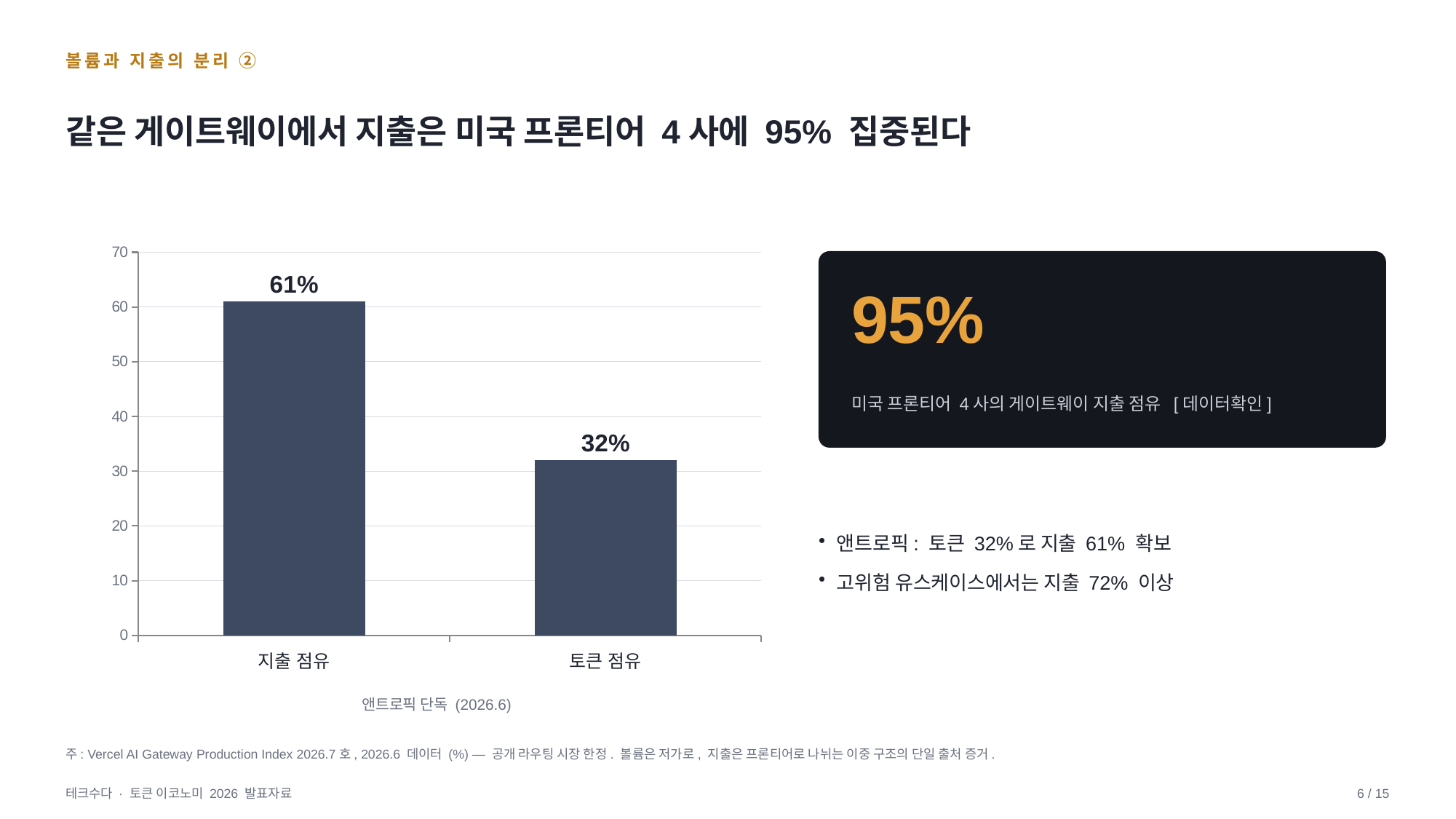

볼륨과 지출의 분리 ②
같은 게이트웨이에서 지출은 미국 프론티어 4사에 95% 집중된다

### Chart

| Category | 앤트로픽 점유율 |
|---|---|
| 지출 점유 | 61.0 |
| 토큰 점유 | 32.0 |
95%
미국 프론티어 4사의 게이트웨이 지출 점유  [데이터확인]
앤트로픽: 토큰 32%로 지출 61% 확보
고위험 유스케이스에서는 지출 72% 이상
앤트로픽 단독 (2026.6)
주: Vercel AI Gateway Production Index 2026.7호, 2026.6 데이터 (%) — 공개 라우팅 시장 한정. 볼륨은 저가로, 지출은 프론티어로 나뉘는 이중 구조의 단일 출처 증거.
테크수다 · 토큰 이코노미 2026 발표자료
6 / 15